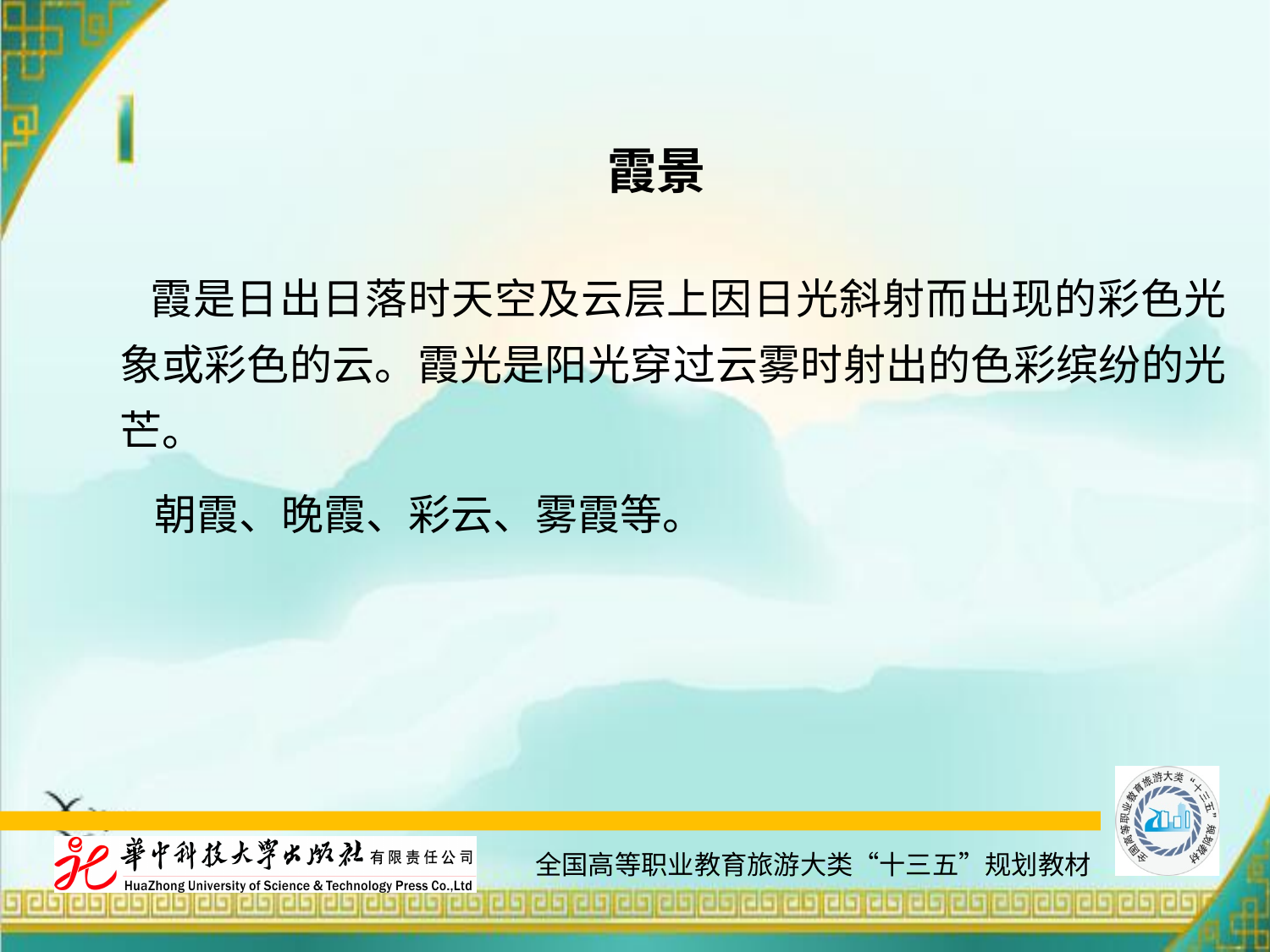

霞景

     霞是日出日落时天空及云层上因日光斜射而出现的彩色光象或彩色的云。霞光是阳光穿过云雾时射出的色彩缤纷的光芒。
      朝霞、晚霞、彩云、雾霞等。